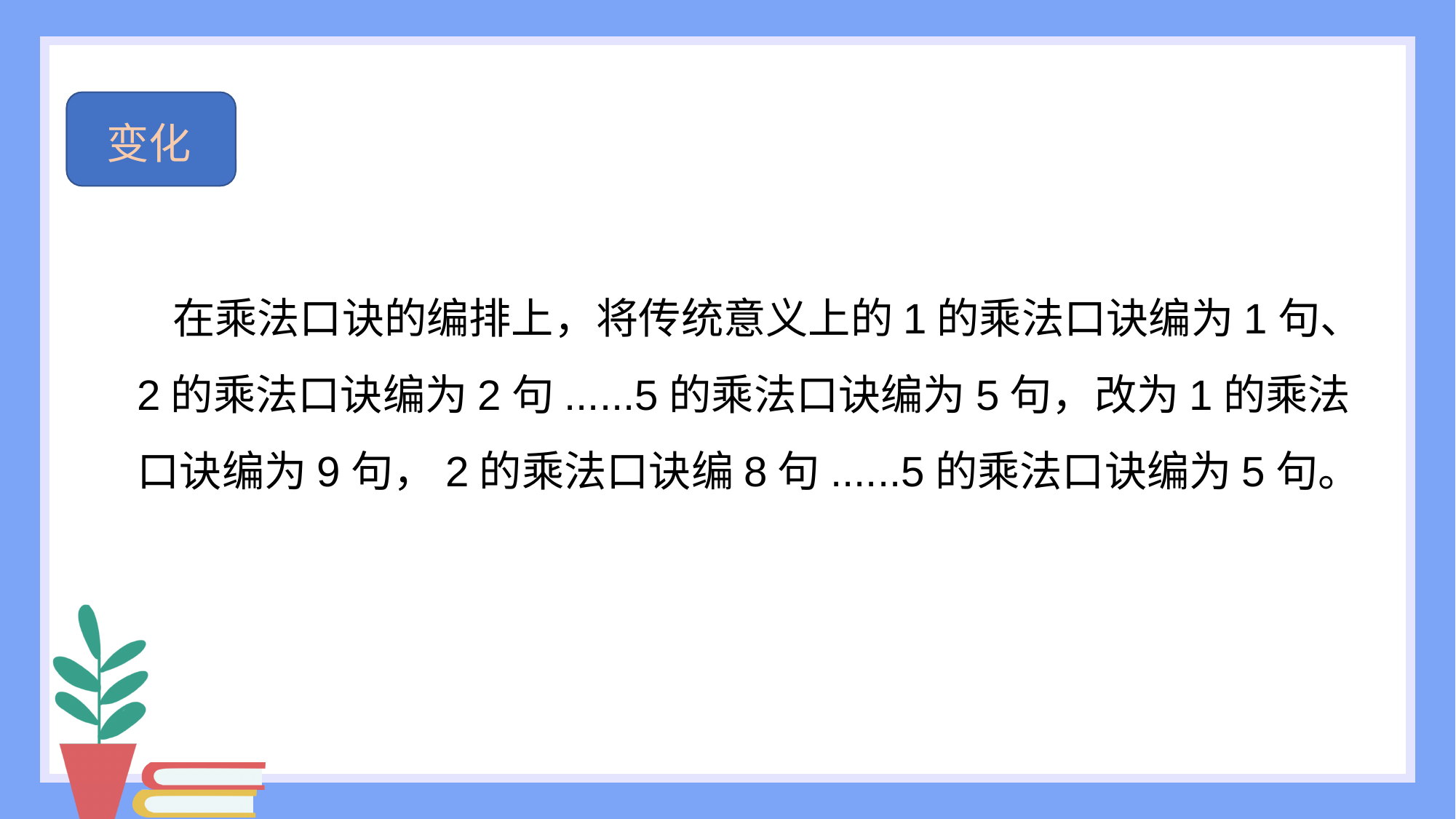

变化
   在乘法口诀的编排上，将传统意义上的1的乘法口诀编为1句、2的乘法口诀编为2句......5的乘法口诀编为5句，改为1的乘法口诀编为9句，2的乘法口诀编8句......5的乘法口诀编为5句。